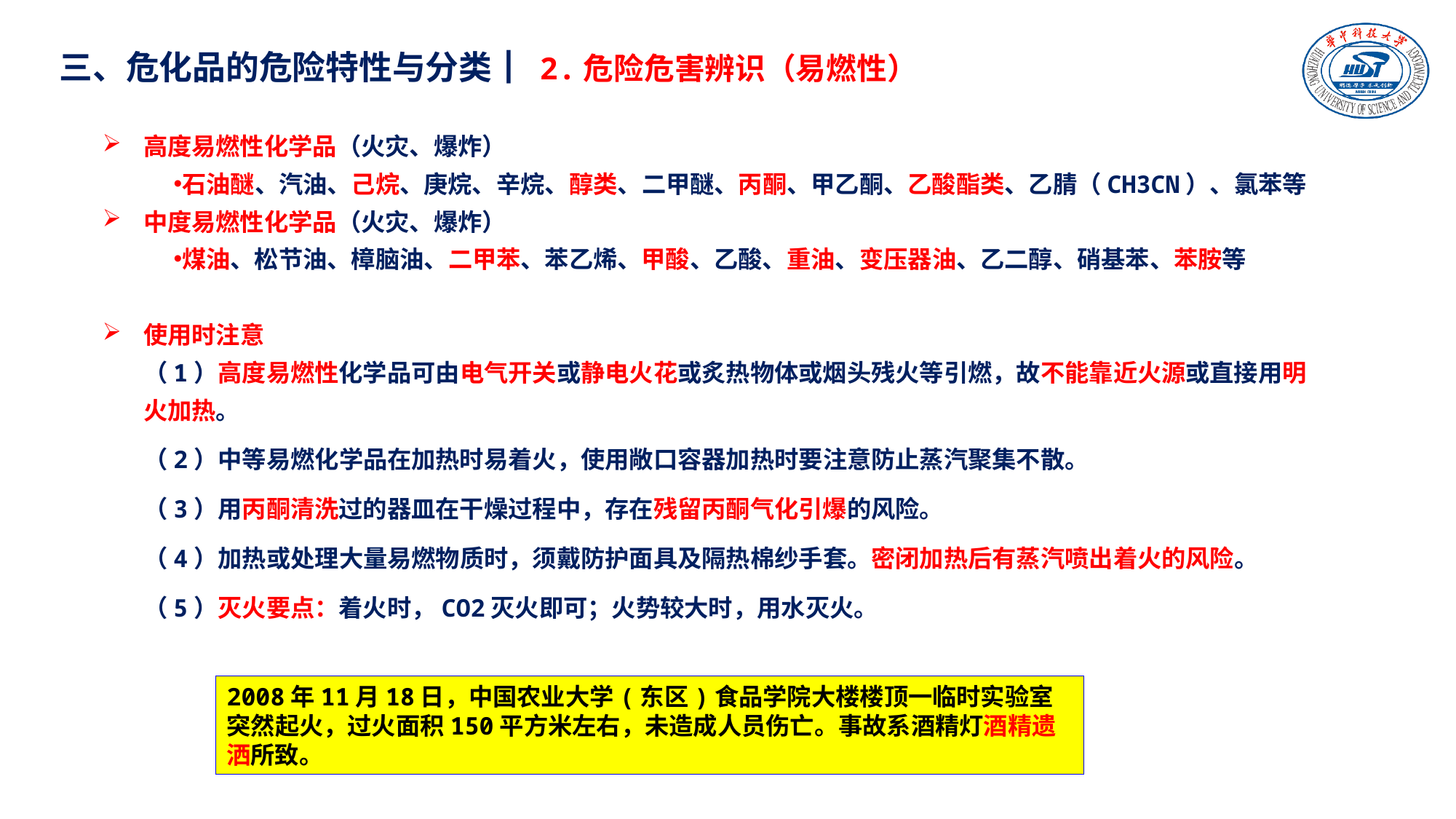

三、危化品的危险特性与分类┃ 2.危险危害辨识（易燃性）
高度易燃性化学品（火灾、爆炸）
石油醚、汽油、己烷、庚烷、辛烷、醇类、二甲醚、丙酮、甲乙酮、乙酸酯类、乙腈（CH3CN）、氯苯等
中度易燃性化学品（火灾、爆炸）
煤油、松节油、樟脑油、二甲苯、苯乙烯、甲酸、乙酸、重油、变压器油、乙二醇、硝基苯、苯胺等

使用时注意
（1）高度易燃性化学品可由电气开关或静电火花或炙热物体或烟头残火等引燃，故不能靠近火源或直接用明火加热。
（2）中等易燃化学品在加热时易着火，使用敞口容器加热时要注意防止蒸汽聚集不散。
（3）用丙酮清洗过的器皿在干燥过程中，存在残留丙酮气化引爆的风险。
（4）加热或处理大量易燃物质时，须戴防护面具及隔热棉纱手套。密闭加热后有蒸汽喷出着火的风险。
（5）灭火要点：着火时，CO2灭火即可；火势较大时，用水灭火。
2008年11月18日，中国农业大学(东区)食品学院大楼楼顶一临时实验室突然起火，过火面积150平方米左右，未造成人员伤亡。事故系酒精灯酒精遗洒所致。